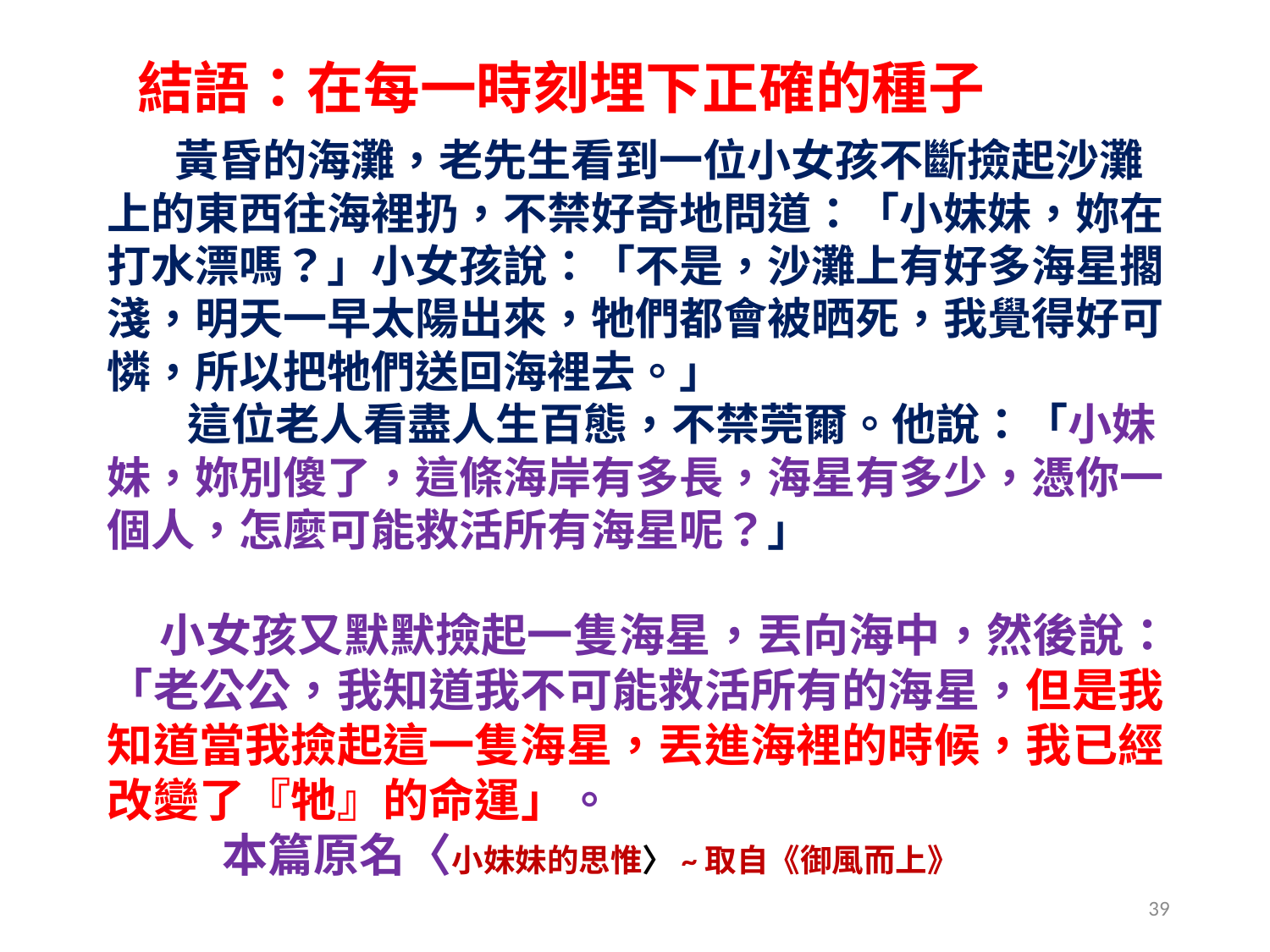

結語：在每一時刻埋下正確的種子
      黃昏的海灘，老先生看到一位小女孩不斷撿起沙灘上的東西往海裡扔，不禁好奇地問道：「小妹妹，妳在打水漂嗎？」小女孩說：「不是，沙灘上有好多海星擱淺，明天一早太陽出來，牠們都會被晒死，我覺得好可憐，所以把牠們送回海裡去。」
       這位老人看盡人生百態，不禁莞爾。他說：「小妹妹，妳別傻了，這條海岸有多長，海星有多少，憑你一個人，怎麼可能救活所有海星呢？」

    小女孩又默默撿起一隻海星，丟向海中，然後說：「老公公，我知道我不可能救活所有的海星，但是我知道當我撿起這一隻海星，丟進海裡的時候，我已經改變了『牠』的命運」。
          本篇原名〈小妹妹的思惟〉~取自《御風而上》

39